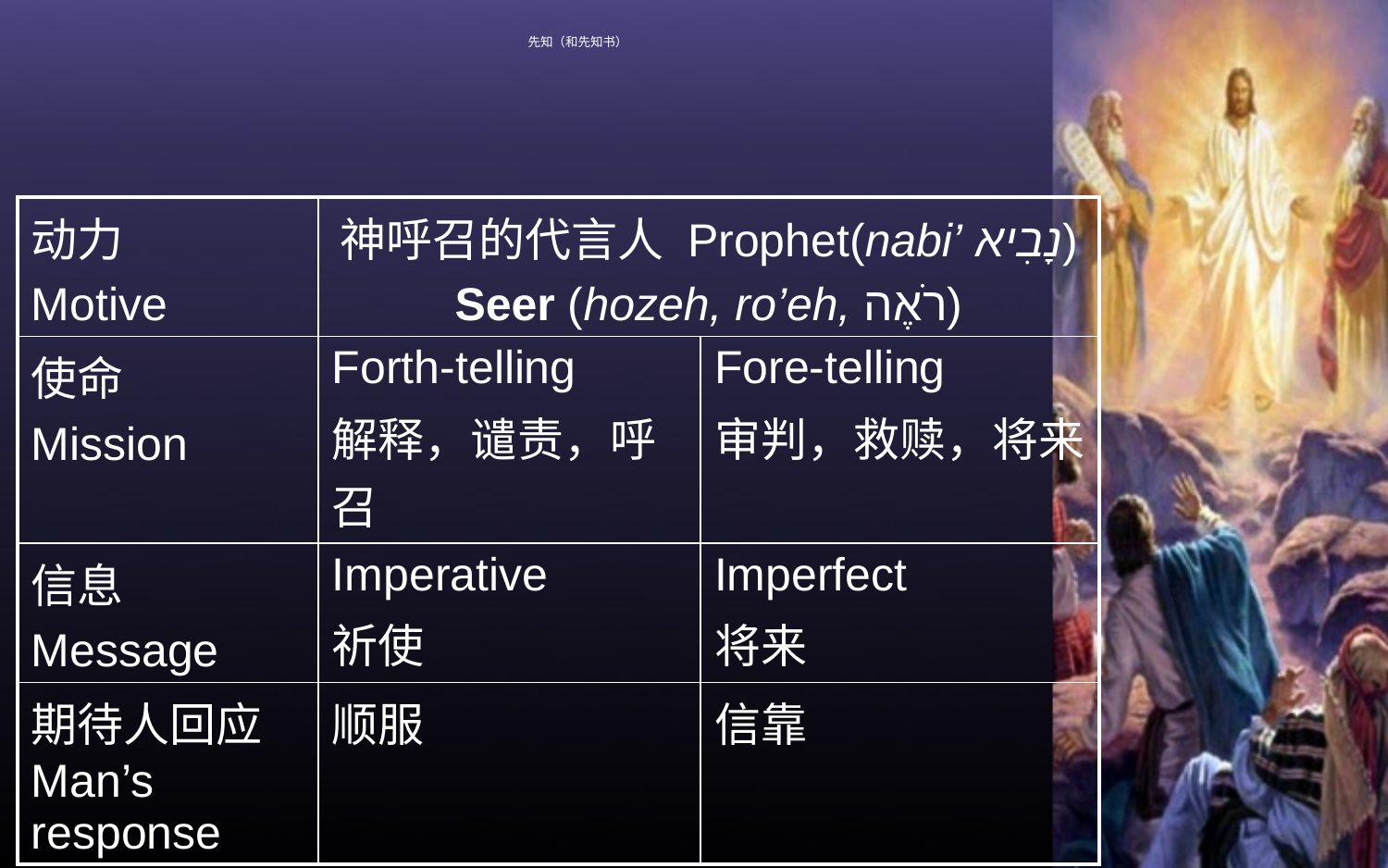

# 先知（和先知书）
| 动力 Motive | 神呼召的代言人 Prophet(nabi’ נָבִיא) Seer (hozeh, ro’eh, רֹאֶה) |  |
| --- | --- | --- |
| 使命 Mission | Forth-telling 解释，谴责，呼召 | Fore-telling 审判，救赎，将来 |
| 信息 Message | Imperative 祈使 | Imperfect 将来 |
| 期待人回应Man’s response | 顺服 | 信靠 |